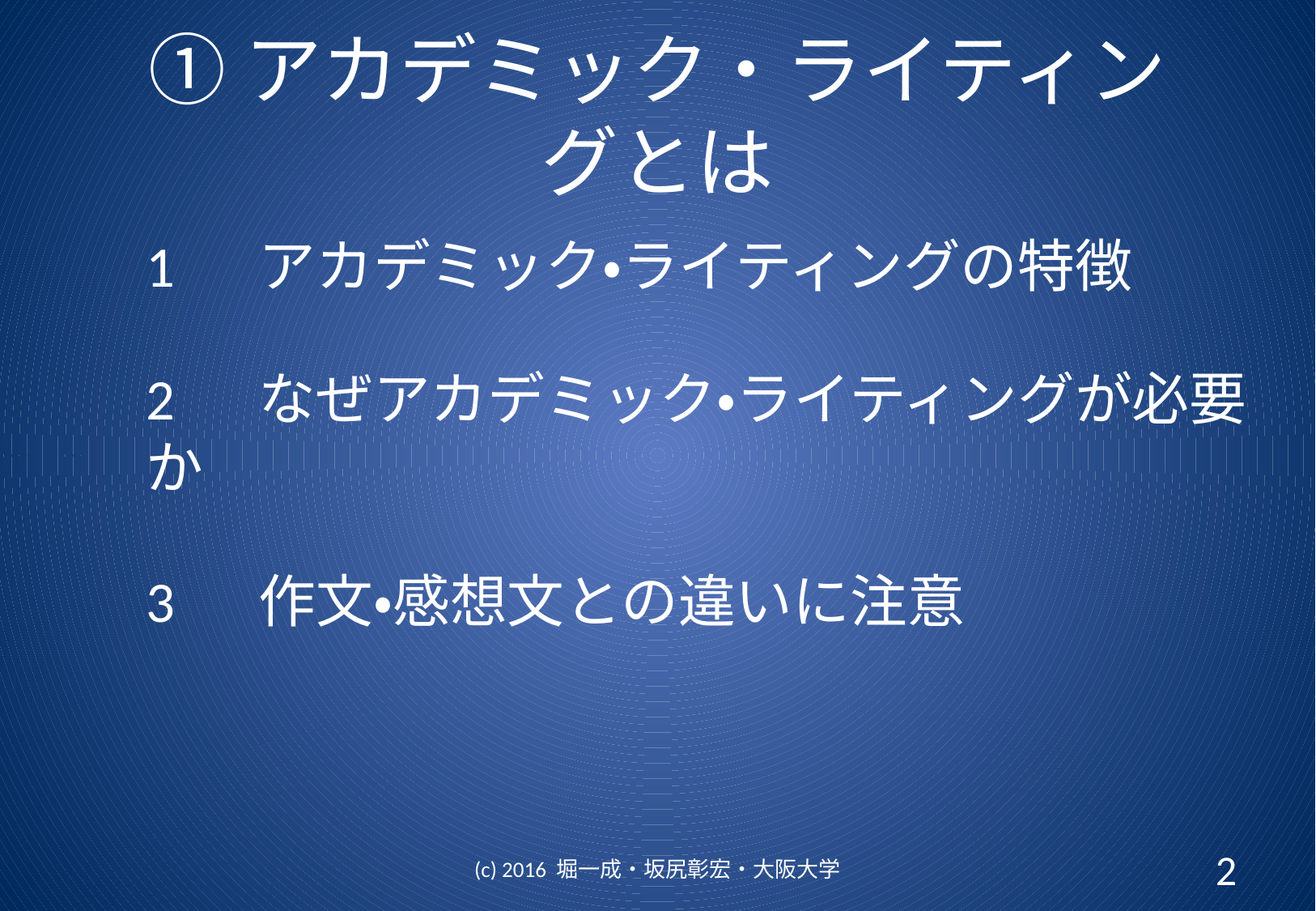

# ①アカデミック・ライティングとは
1 　アカデミック・ライティングの特徴
2 　なぜアカデミック・ライティングが必要か
3 　作文・感想文との違いに注意
(c) 2016 堀一成・坂尻彰宏・大阪大学
2